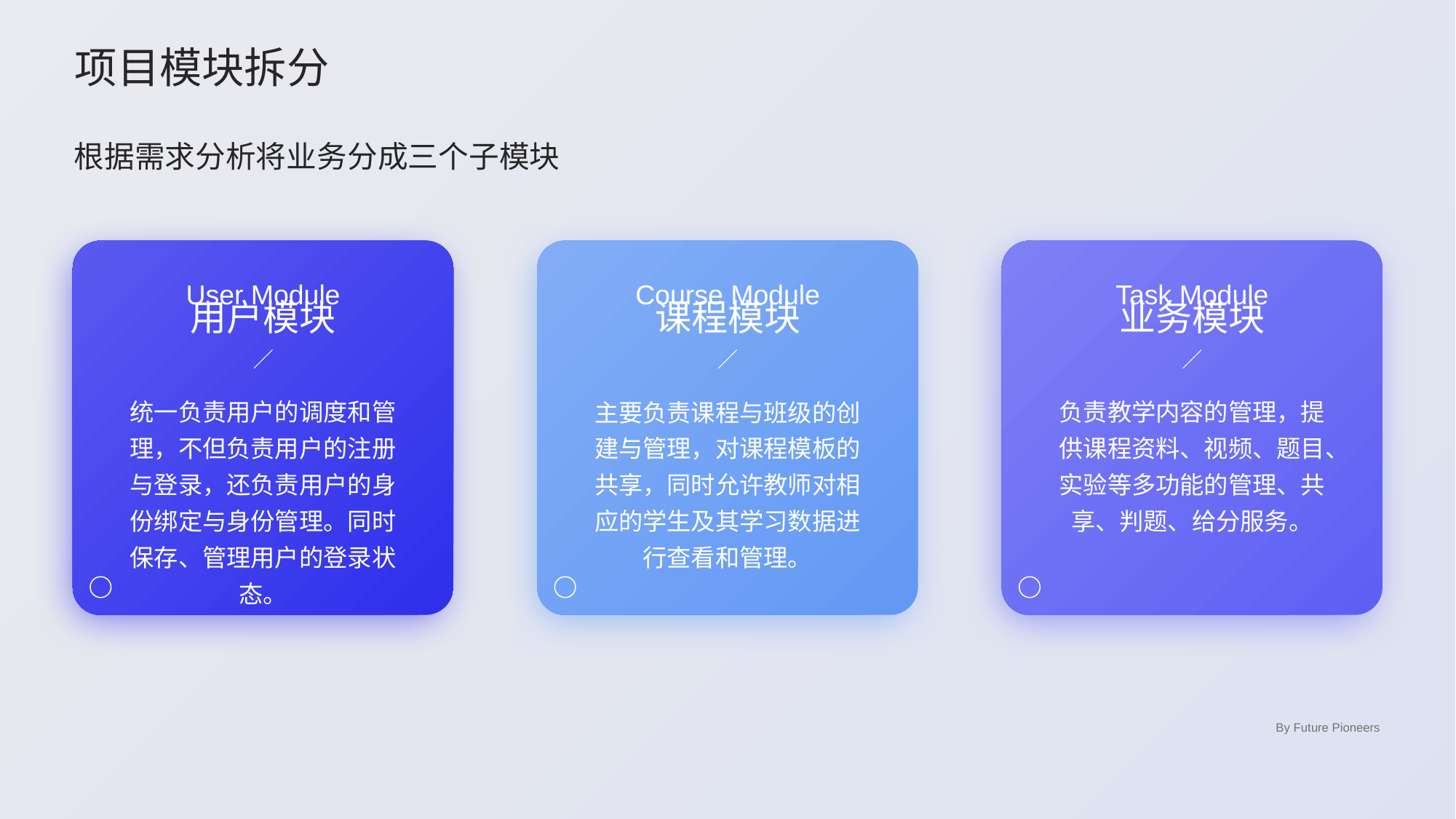

项目模块拆分
根据需求分析将业务分成三个子模块

User Module
Course Module
Task Module
用户模块
课程模块
业务模块
统一负责用户的调度和管理，不但负责用户的注册与登录，还负责用户的身份绑定与身份管理。同时保存、管理用户的登录状态。
主要负责课程与班级的创建与管理，对课程模板的共享，同时允许教师对相应的学生及其学习数据进行查看和管理。
负责教学内容的管理，提供课程资料、视频、题目、实验等多功能的管理、共享、判题、给分服务。

By Future Pioneers